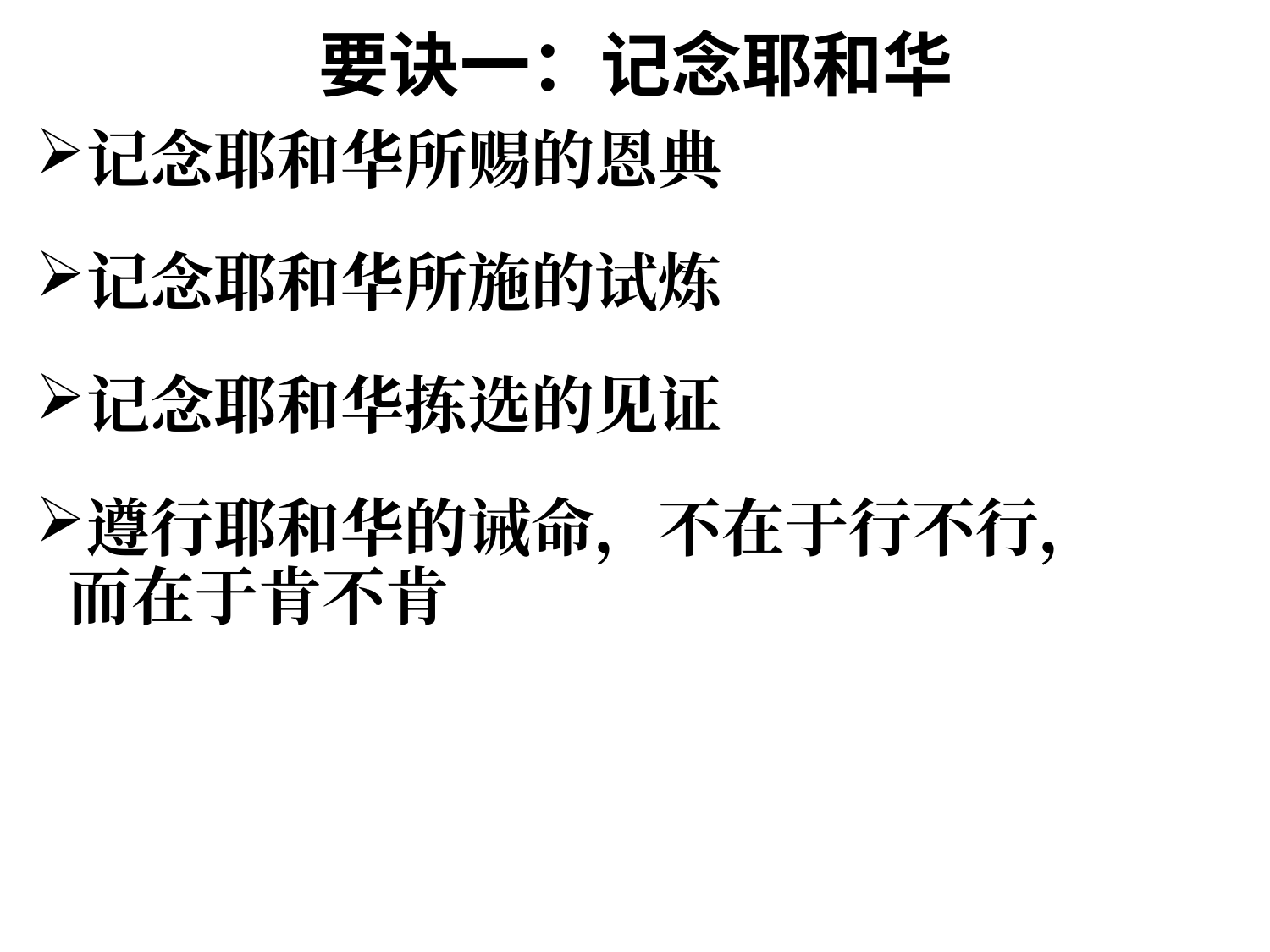

# 要诀一：记念耶和华
记念耶和华所赐的恩典

记念耶和华所施的试炼

记念耶和华拣选的见证

遵行耶和华的诫命，不在于行不行，而在于肯不肯